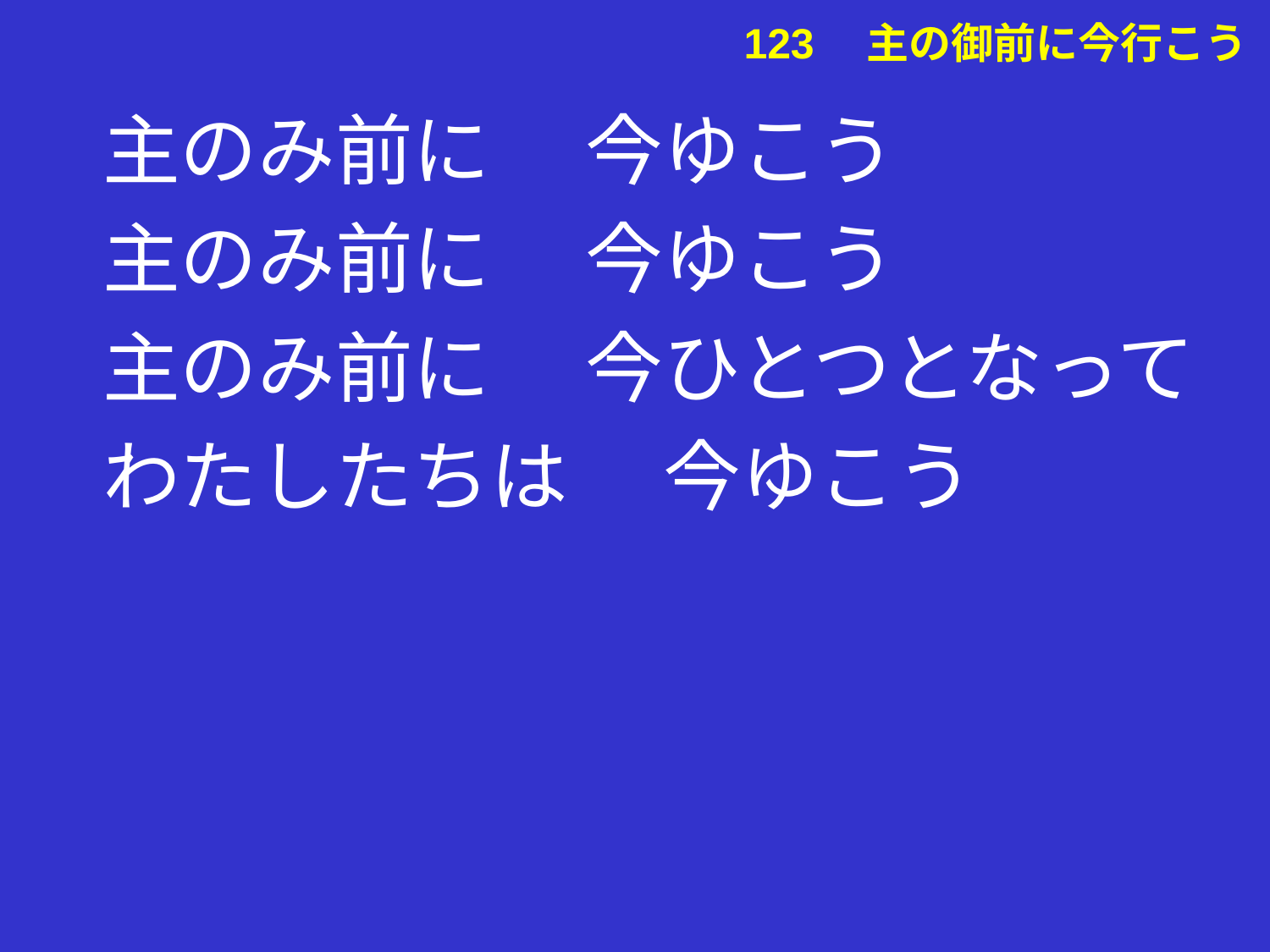

主のみ前に 　今ゆこう
主のみ前に 　今ゆこう
主のみ前に 　今ひとつとなって
わたしたちは 　今ゆこう
# 123　主の御前に今行こう